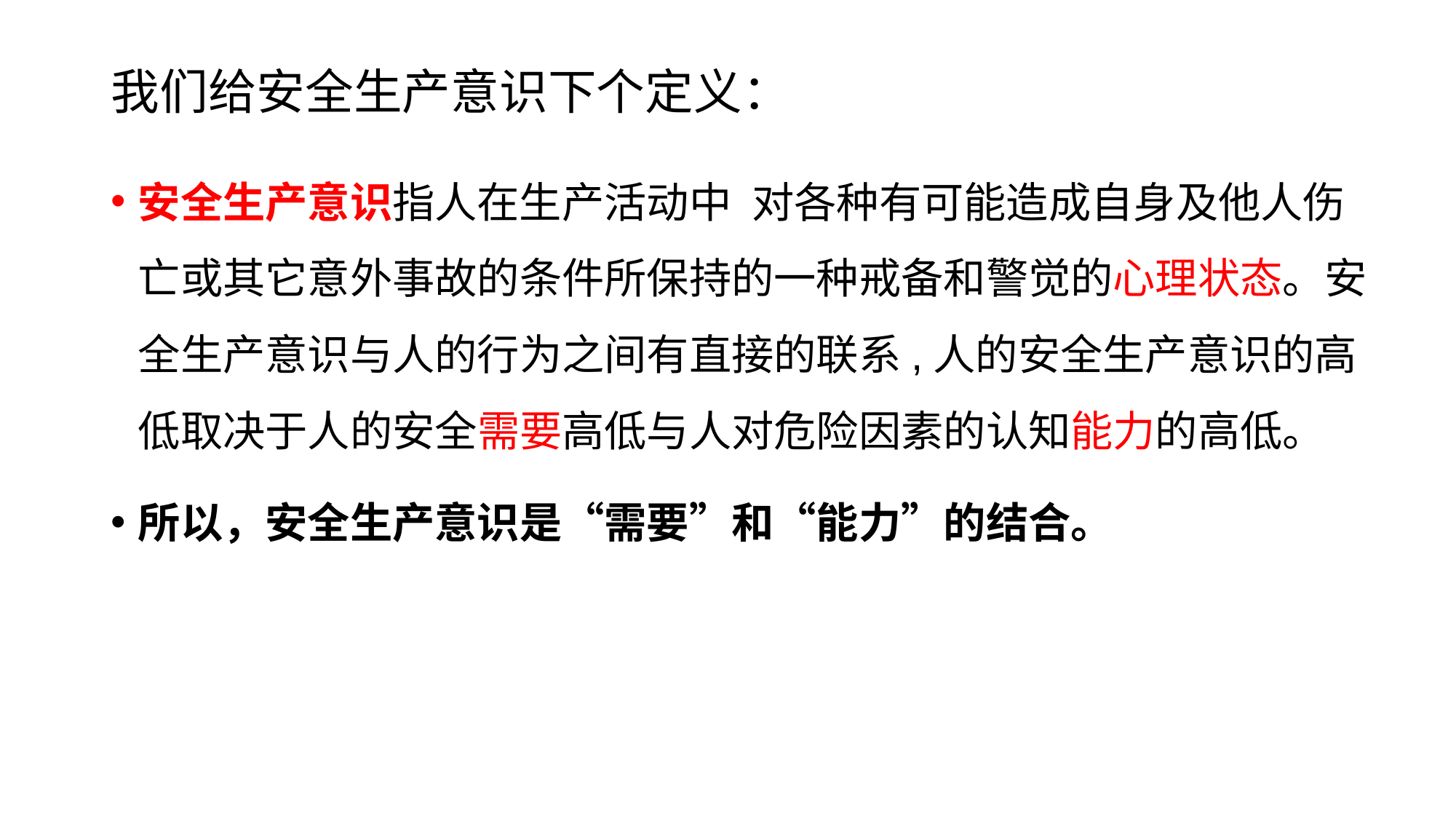

# 我们给安全生产意识下个定义：
安全生产意识指人在生产活动中对各种有可能造成自身及他人伤亡或其它意外事故的条件所保持的一种戒备和警觉的心理状态。安全生产意识与人的行为之间有直接的联系,人的安全生产意识的高低取决于人的安全需要高低与人对危险因素的认知能力的高低。
所以，安全生产意识是“需要”和“能力”的结合。